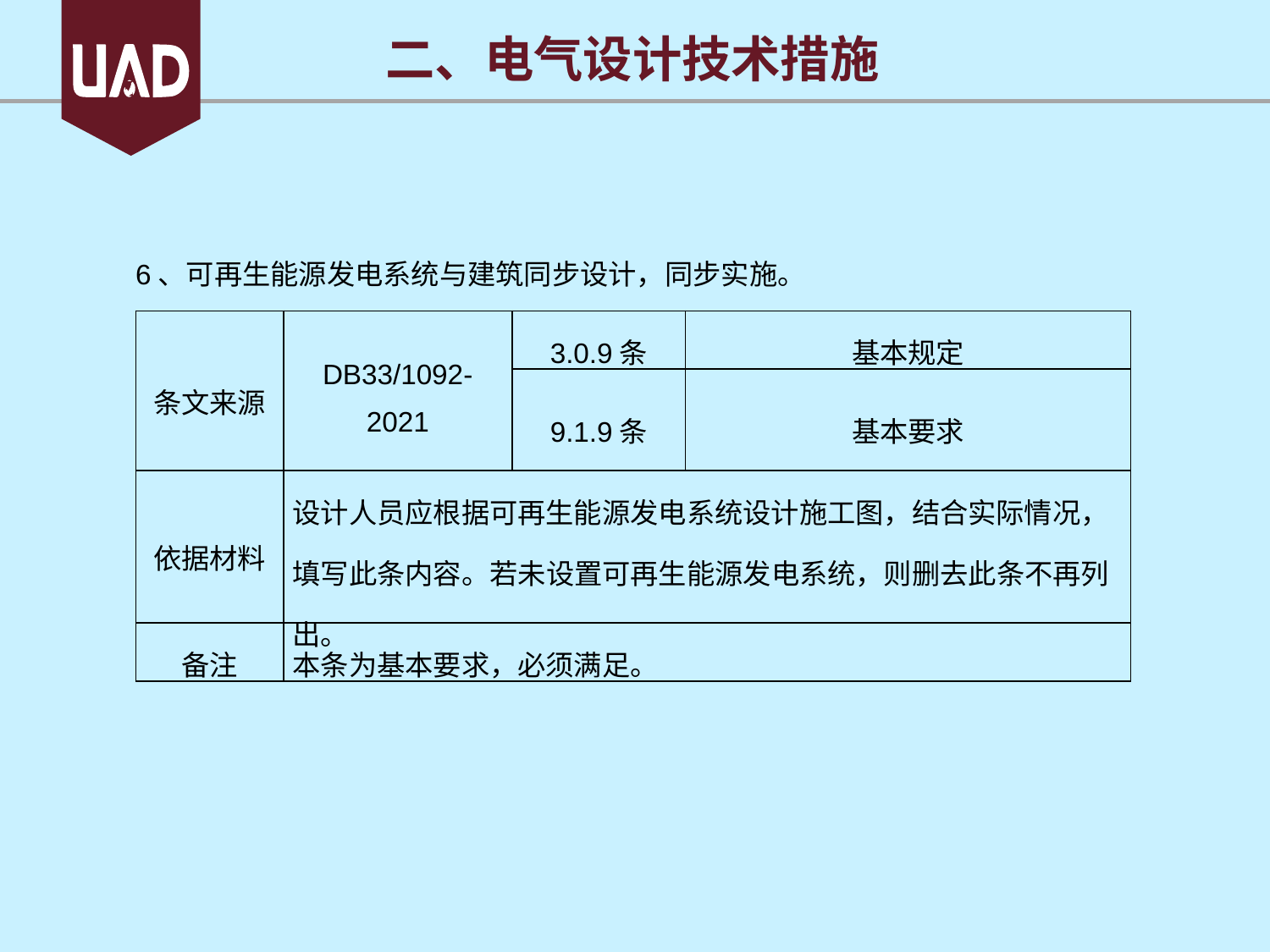

二、电气设计技术措施
6、可再生能源发电系统与建筑同步设计，同步实施。
| 条文来源 | DB33/1092-2021 | 3.0.9条 | 基本规定 |
| --- | --- | --- | --- |
|  |  | 9.1.9条 | 基本要求 |
| 依据材料 | 设计人员应根据可再生能源发电系统设计施工图，结合实际情况，填写此条内容。若未设置可再生能源发电系统，则删去此条不再列出。 |  |  |
| 备注 | 本条为基本要求，必须满足。 |  |  |